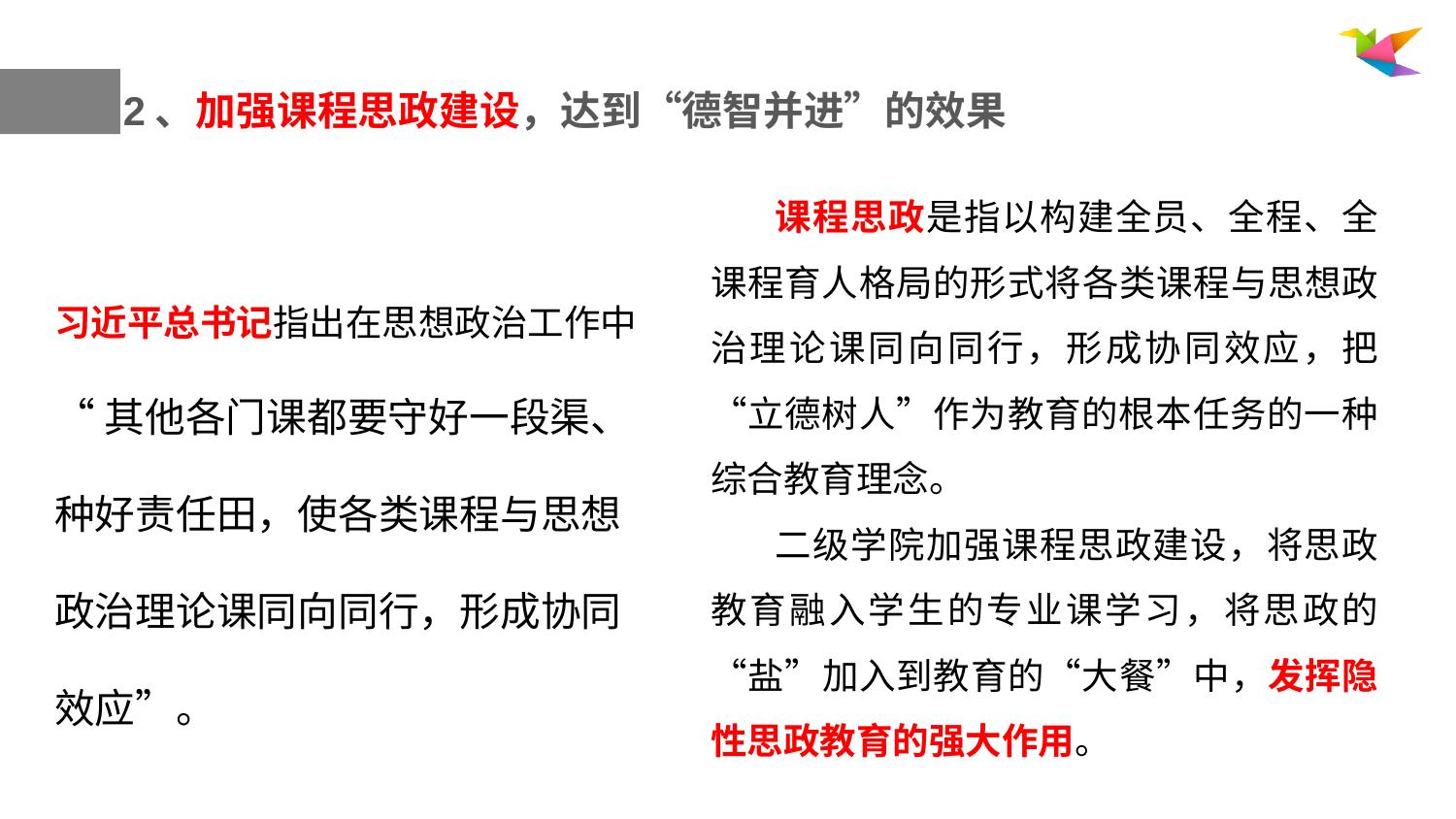

2、加强课程思政建设，达到“德智并进”的效果

课程思政是指以构建全员、全程、全课程育人格局的形式将各类课程与思想政治理论课同向同行，形成协同效应，把“立德树人”作为教育的根本任务的一种综合教育理念。
二级学院加强课程思政建设，将思政教育融入学生的专业课学习，将思政的“盐”加入到教育的“大餐”中，发挥隐性思政教育的强大作用。
习近平总书记指出在思想政治工作中
“其他各门课都要守好一段渠、种好责任田，使各类课程与思想政治理论课同向同行，形成协同效应”。